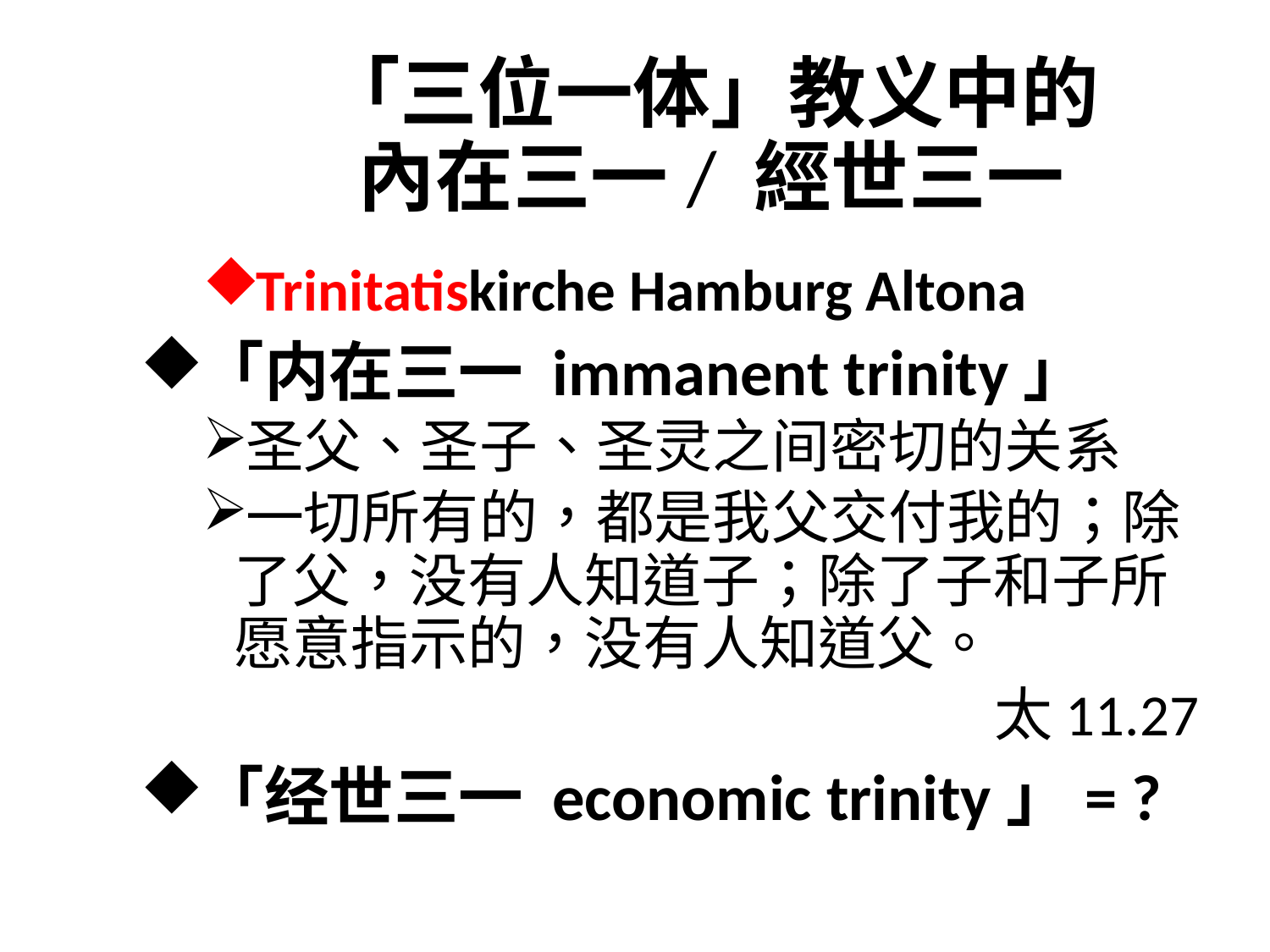

「三位一体」教义中的
內在三一/ 經世三一
Trinitatiskirche Hamburg Altona
「内在三一 immanent trinity」
圣父、圣子、圣灵之间密切的关系
一切所有的，都是我父交付我的；除了父，没有人知道子；除了子和子所愿意指示的，没有人知道父。
太11.27
「经世三一 economic trinity」= ?